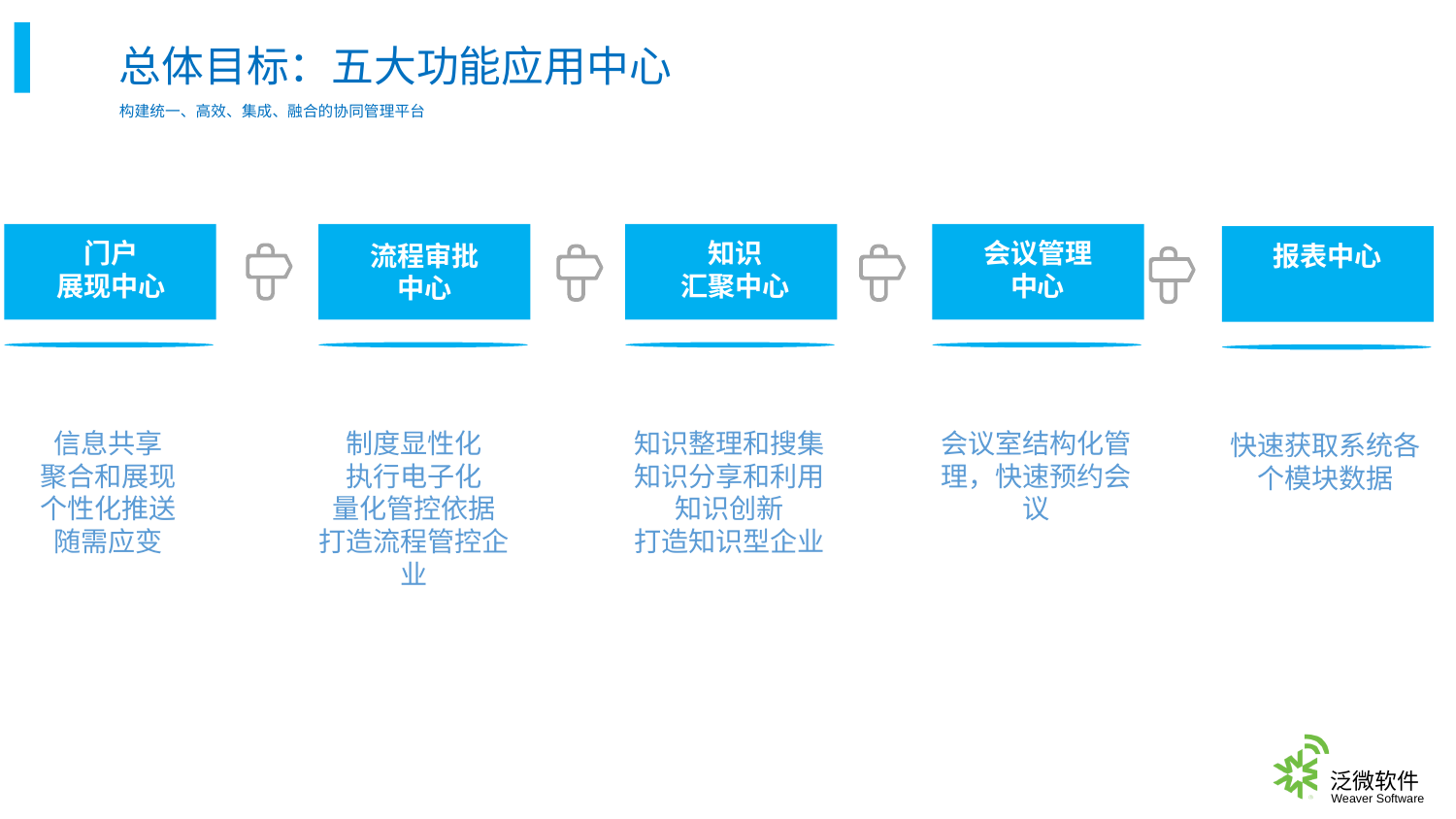

总体目标：五大功能应用中心
构建统一、高效、集成、融合的协同管理平台

门户
展现中心
知识
汇聚中心
会议管理中心
报表中心
流程审批中心

信息共享
聚合和展现
个性化推送
随需应变
制度显性化
执行电子化
量化管控依据
打造流程管控企业
知识整理和搜集
知识分享和利用
知识创新
打造知识型企业
会议室结构化管理，快速预约会议
快速获取系统各个模块数据